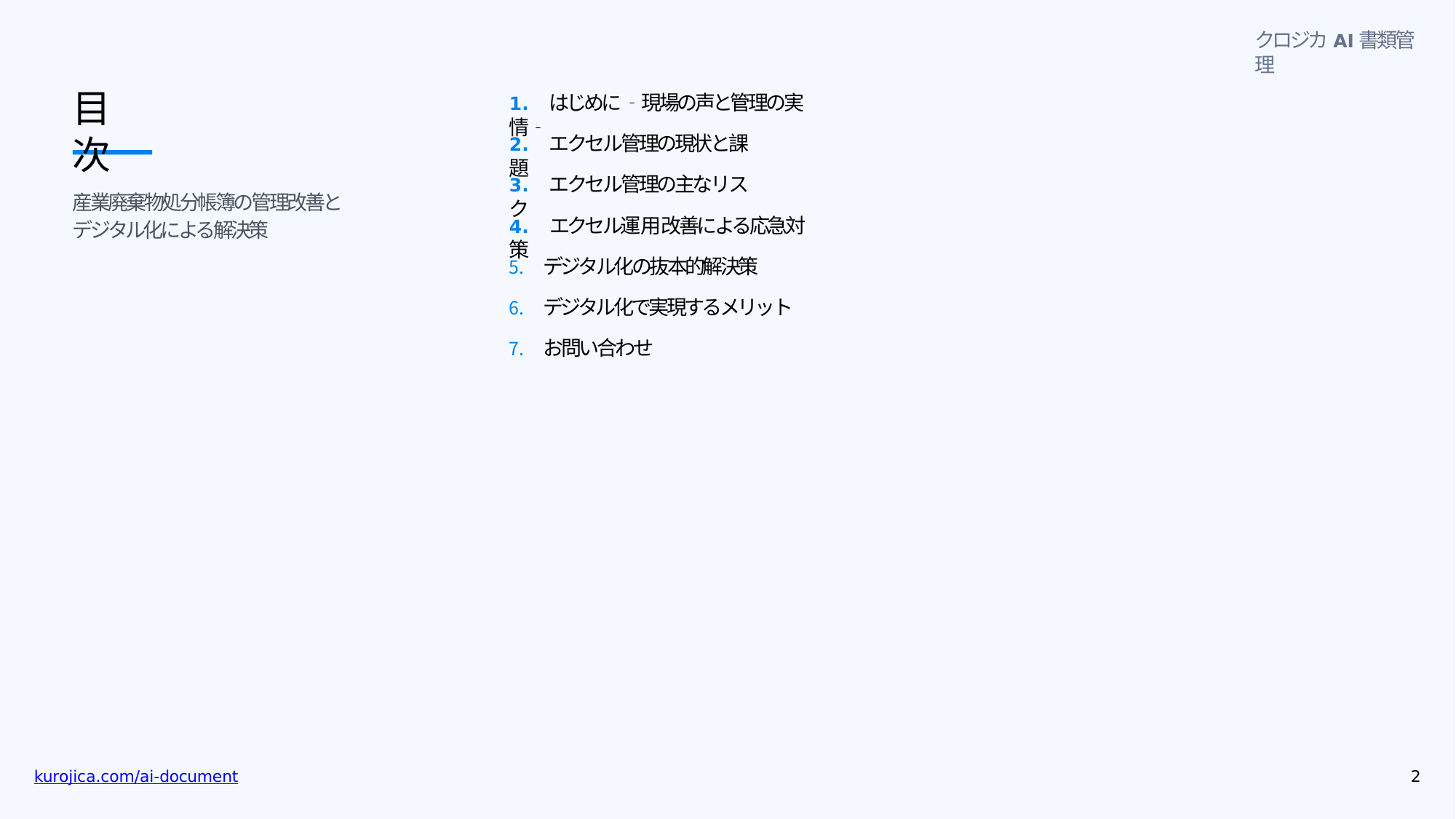

クロジカAI書類管理
⽬次
1.  はじめに ‐現場の声と管理の実情‐
2.  エクセル管理の現状と課題
3.  エクセル管理の主なリスク
産業廃棄物処分帳簿の管理改善とデジタル化による解決策
4.  エクセル運⽤改善による応急対策
デジタル化の抜本的解決策
デジタル化で実現するメリット
お問い合わせ
kurojica.com/ai-document
2